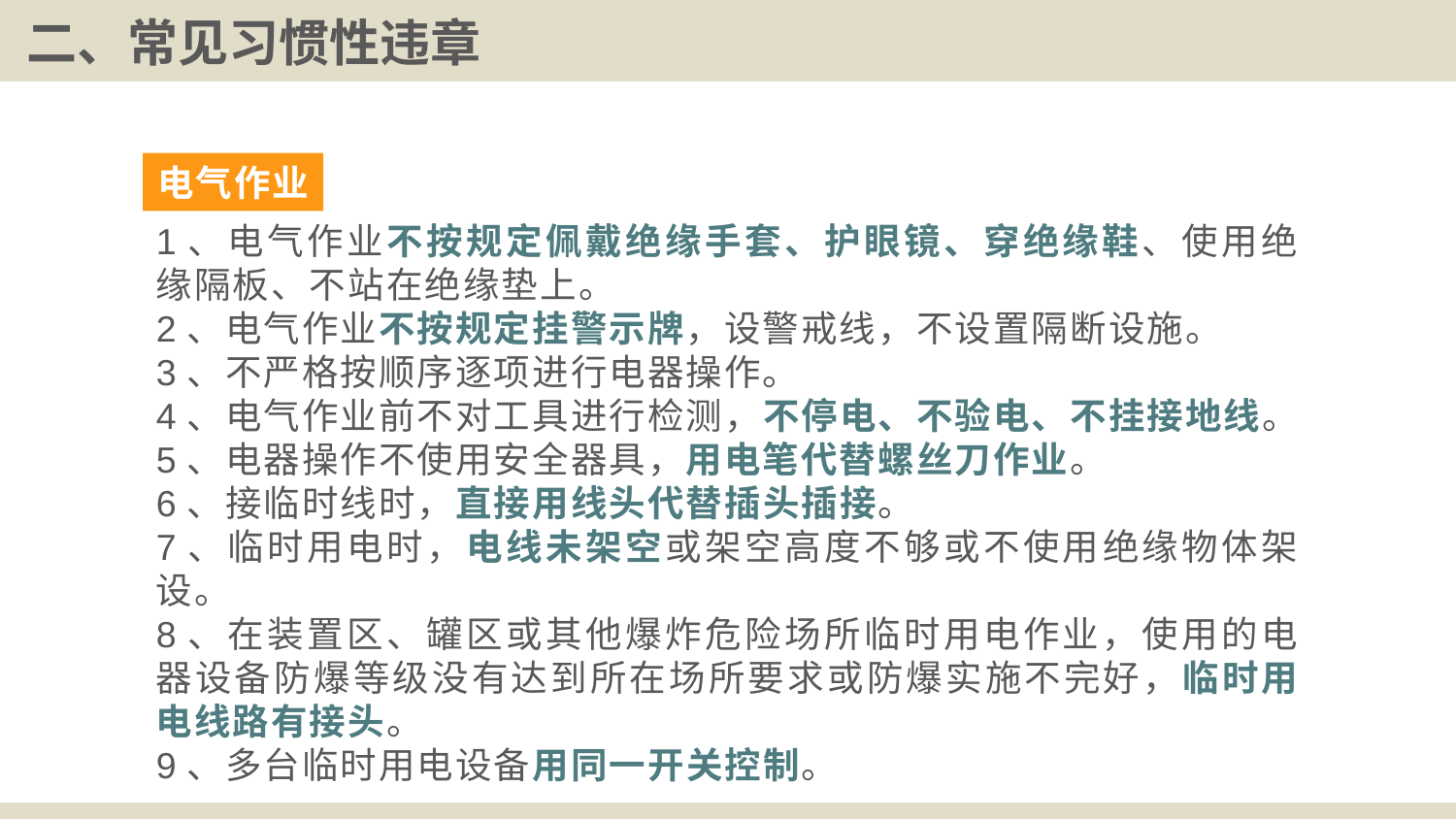

# 二、常见习惯性违章
电气作业
1、电气作业不按规定佩戴绝缘手套、护眼镜、穿绝缘鞋、使用绝缘隔板、不站在绝缘垫上。
2、电气作业不按规定挂警示牌，设警戒线，不设置隔断设施。
3、不严格按顺序逐项进行电器操作。
4、电气作业前不对工具进行检测，不停电、不验电、不挂接地线。
5、电器操作不使用安全器具，用电笔代替螺丝刀作业。
6、接临时线时，直接用线头代替插头插接。
7、临时用电时，电线未架空或架空高度不够或不使用绝缘物体架设。
8、在装置区、罐区或其他爆炸危险场所临时用电作业，使用的电器设备防爆等级没有达到所在场所要求或防爆实施不完好，临时用电线路有接头。
9、多台临时用电设备用同一开关控制。